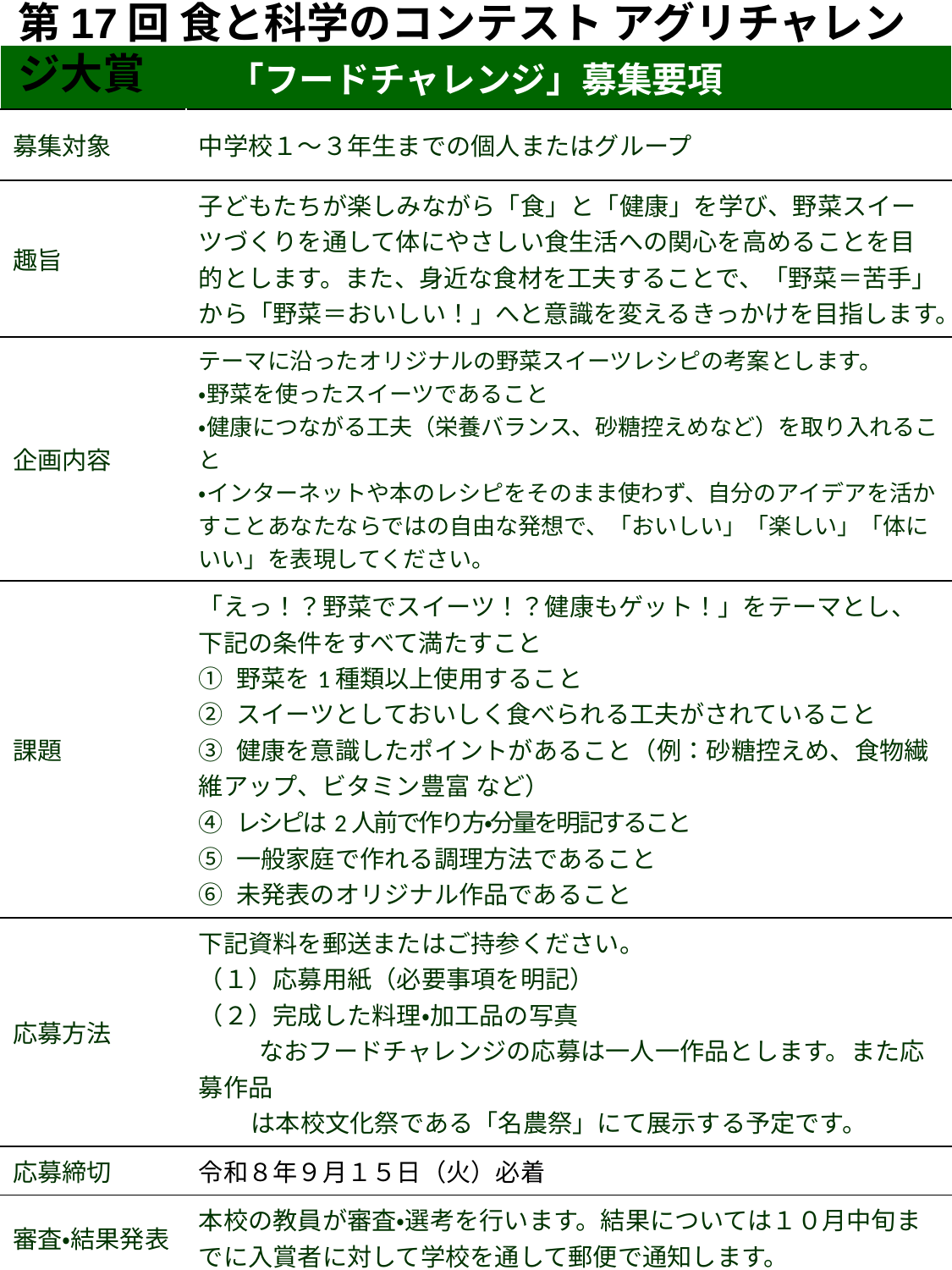

第17回 食と科学のコンテスト アグリチャレンジ大賞
| 「フードチャレンジ」募集要項 |  |
| --- | --- |
| 募集対象 | 中学校１～３年生までの個人またはグループ |
| 趣旨 | 子どもたちが楽しみながら「食」と「健康」を学び、野菜スイーツづくりを通して体にやさしい食生活への関心を高めることを目的とします。また、身近な食材を工夫することで、「野菜＝苦手」から「野菜＝おいしい！」へと意識を変えるきっかけを目指します。 |
| 企画内容 | テーマに沿ったオリジナルの野菜スイーツレシピの考案とします。 ・野菜を使ったスイーツであること ・健康につながる工夫（栄養バランス、砂糖控えめなど）を取り入れること ・インターネットや本のレシピをそのまま使わず、自分のアイデアを活かすことあなたならではの自由な発想で、「おいしい」「楽しい」「体にいい」を表現してください。 |
| 課題 | 「えっ！？野菜でスイーツ！？健康もゲット！」をテーマとし、下記の条件をすべて満たすこと ① 野菜を1種類以上使用すること ② スイーツとしておいしく食べられる工夫がされていること ③ 健康を意識したポイントがあること（例：砂糖控えめ、食物繊維アップ、ビタミン豊富 など） ④ レシピは2人前で作り方・分量を明記すること ⑤ 一般家庭で作れる調理方法であること ⑥ 未発表のオリジナル作品であること |
| 応募方法 | 下記資料を郵送またはご持参ください。 （１）応募用紙（必要事項を明記） （２）完成した料理・加工品の写真 　　 なおフードチャレンジの応募は一人一作品とします。また応募作品 　 は本校文化祭である「名農祭」にて展示する予定です。 |
| 応募締切 | 令和８年９月１５日（火）必着 |
| 審査・結果発表 | 本校の教員が審査・選考を行います。結果については１０月中旬までに入賞者に対して学校を通して郵便で通知します。 |
| 表彰 | グランプリ１点・奨励賞若干名 |
| 表彰式 | 令和８年１０月３１日（土）、名農祭当日に本校体育館で行う予定です。受賞者のみなさんは、ぜひご出席ください。また入賞作品は新聞、本校ホームページ等で紹介される場合もありますのでご了承ください。中学校名、氏名等の記載を取りやめてほしい場合は、直接本校事務局までご連絡ください。なお詳細は、結果通知の際にご連絡します。 |